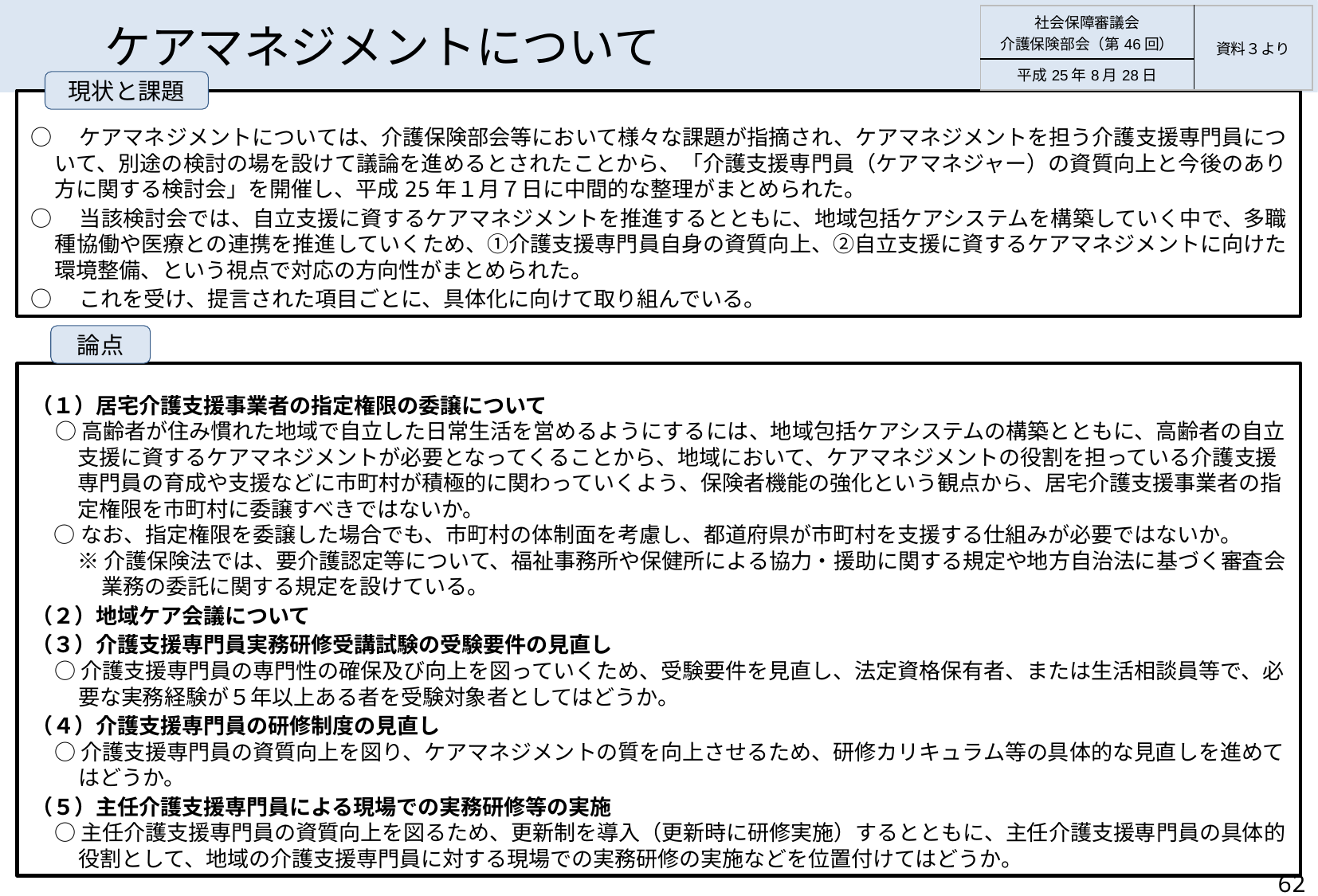

ケアマネジメントについて
| 社会保障審議会 介護保険部会（第46回） | 資料３より |
| --- | --- |
| 平成25年8月28日 |  |
現状と課題
○　ケアマネジメントについては、介護保険部会等において様々な課題が指摘され、ケアマネジメントを担う介護支援専門員について、別途の検討の場を設けて議論を進めるとされたことから、「介護支援専門員（ケアマネジャー）の資質向上と今後のあり方に関する検討会」を開催し、平成25年１月７日に中間的な整理がまとめられた。
○　当該検討会では、自立支援に資するケアマネジメントを推進するとともに、地域包括ケアシステムを構築していく中で、多職種協働や医療との連携を推進していくため、①介護支援専門員自身の資質向上、②自立支援に資するケアマネジメントに向けた環境整備、という視点で対応の方向性がまとめられた。
○　これを受け、提言された項目ごとに、具体化に向けて取り組んでいる。
論点
（１）居宅介護支援事業者の指定権限の委譲について
○高齢者が住み慣れた地域で自立した日常生活を営めるようにするには、地域包括ケアシステムの構築とともに、高齢者の自立支援に資するケアマネジメントが必要となってくることから、地域において、ケアマネジメントの役割を担っている介護支援専門員の育成や支援などに市町村が積極的に関わっていくよう、保険者機能の強化という観点から、居宅介護支援事業者の指定権限を市町村に委譲すべきではないか。
○なお、指定権限を委譲した場合でも、市町村の体制面を考慮し、都道府県が市町村を支援する仕組みが必要ではないか。
※介護保険法では、要介護認定等について、福祉事務所や保健所による協力・援助に関する規定や地方自治法に基づく審査会業務の委託に関する規定を設けている。
（２）地域ケア会議について
（３）介護支援専門員実務研修受講試験の受験要件の見直し
○介護支援専門員の専門性の確保及び向上を図っていくため、受験要件を見直し、法定資格保有者、または生活相談員等で、必要な実務経験が５年以上ある者を受験対象者としてはどうか。
（４）介護支援専門員の研修制度の見直し
○介護支援専門員の資質向上を図り、ケアマネジメントの質を向上させるため、研修カリキュラム等の具体的な見直しを進めてはどうか。
（５）主任介護支援専門員による現場での実務研修等の実施
○主任介護支援専門員の資質向上を図るため、更新制を導入（更新時に研修実施）するとともに、主任介護支援専門員の具体的役割として、地域の介護支援専門員に対する現場での実務研修の実施などを位置付けてはどうか。
62